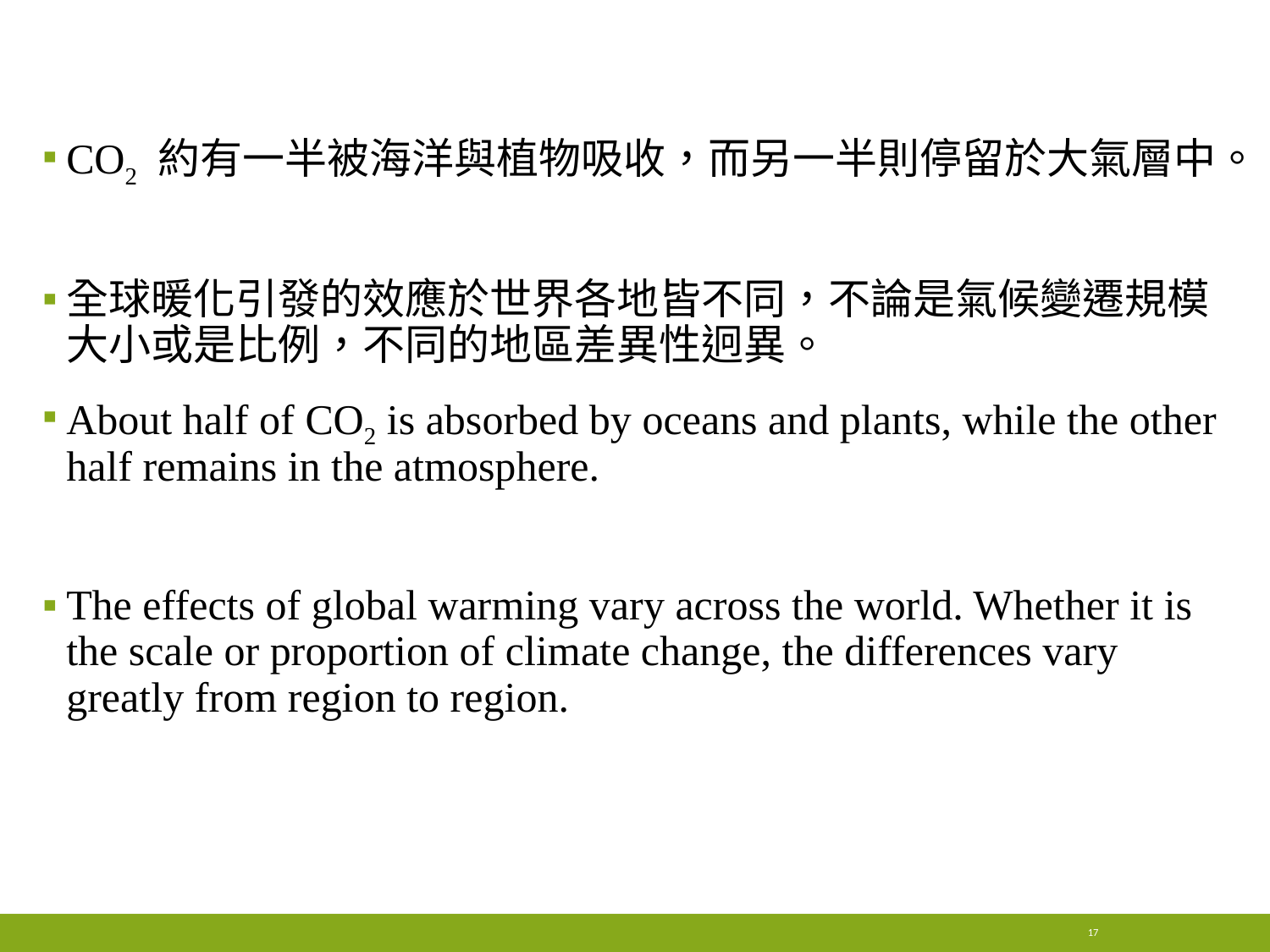

#
CO2 約有一半被海洋與植物吸收，而另一半則停留於大氣層中。

全球暖化引發的效應於世界各地皆不同，不論是氣候變遷規模大小或是比例，不同的地區差異性迥異。
About half of CO2 is absorbed by oceans and plants, while the other half remains in the atmosphere.

The effects of global warming vary across the world. Whether it is the scale or proportion of climate change, the differences vary greatly from region to region.
17